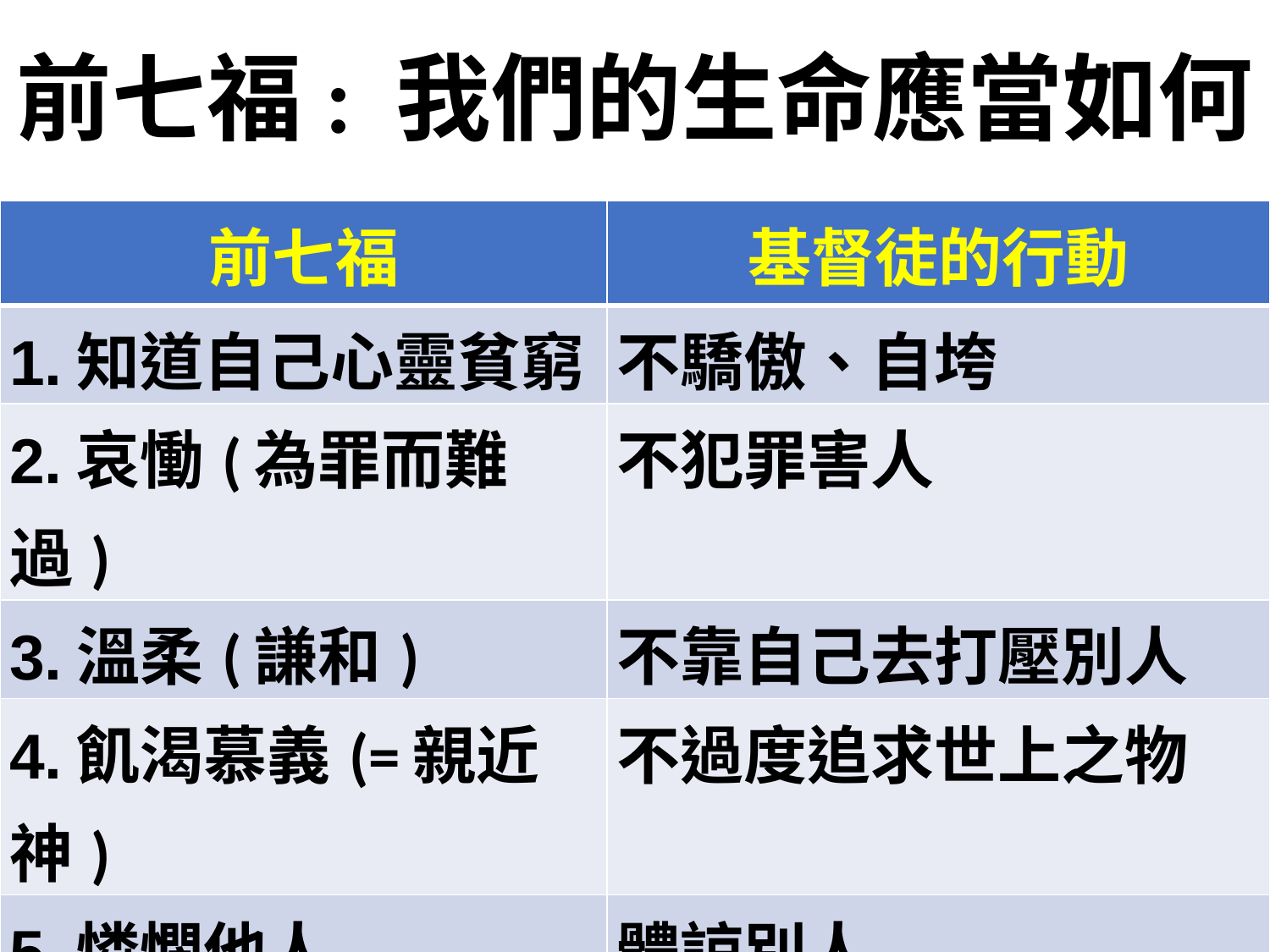

前七福: 我們的生命應當如何
| 前七福 | 基督徒的行動 |
| --- | --- |
| 1.知道自己心靈貧窮 | 不驕傲、自垮 |
| 2.哀慟(為罪而難過) | 不犯罪害人 |
| 3.溫柔(謙和) | 不靠自己去打壓別人 |
| 4.飢渴慕義(=親近神) | 不過度追求世上之物 |
| 5.憐憫他人 | 體諒別人 |
| 6.清心(純潔的心) | 沒有不對的動機 |
| 7.締造和平或平安 | 恢復與神及與人的關係 |